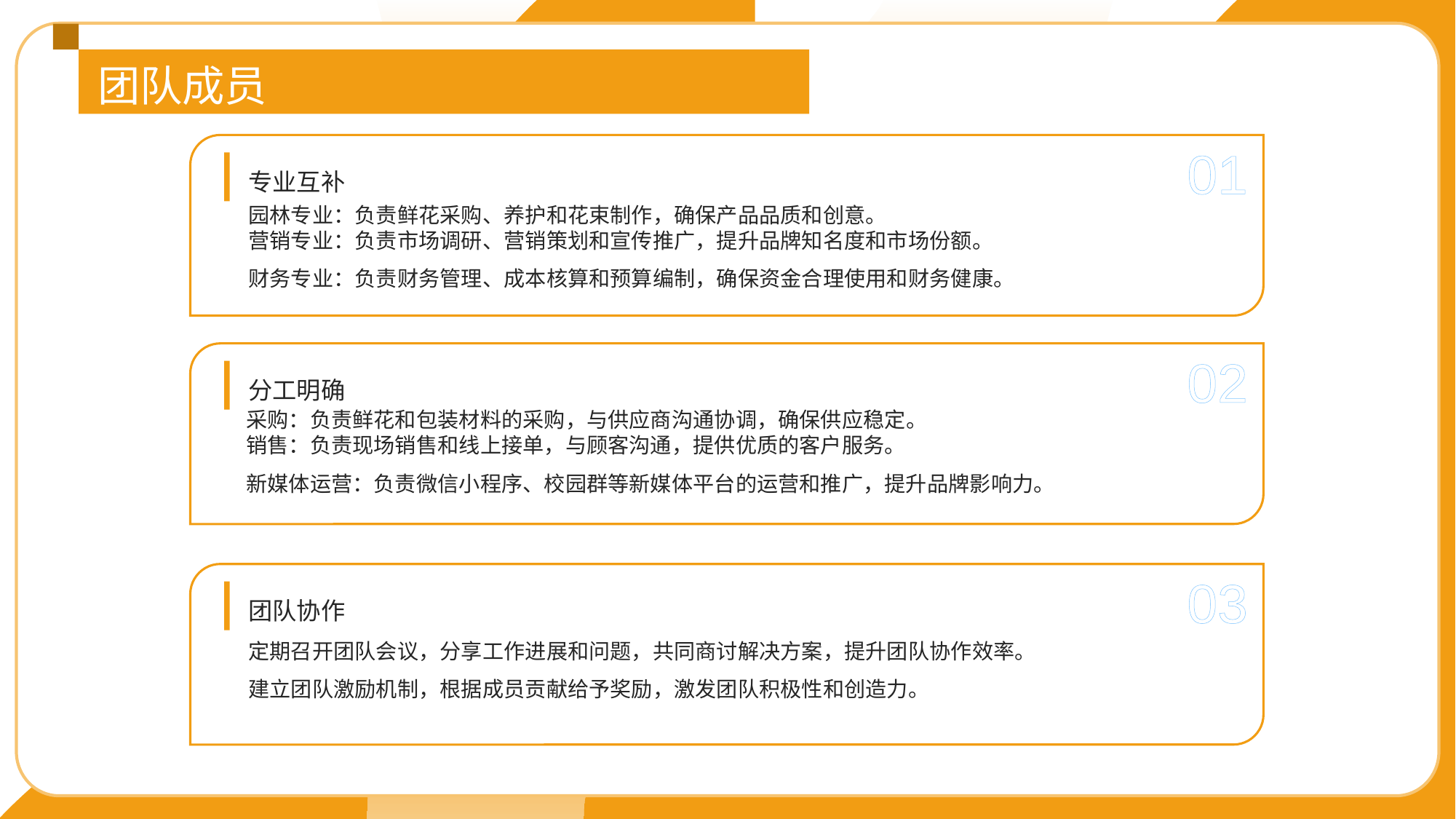

团队成员

01
专业互补

园林专业：负责鲜花采购、养护和花束制作，确保产品品质和创意。
营销专业：负责市场调研、营销策划和宣传推广，提升品牌知名度和市场份额。
财务专业：负责财务管理、成本核算和预算编制，确保资金合理使用和财务健康。

02
分工明确

采购：负责鲜花和包装材料的采购，与供应商沟通协调，确保供应稳定。
销售：负责现场销售和线上接单，与顾客沟通，提供优质的客户服务。
新媒体运营：负责微信小程序、校园群等新媒体平台的运营和推广，提升品牌影响力。

03
团队协作

定期召开团队会议，分享工作进展和问题，共同商讨解决方案，提升团队协作效率。
建立团队激励机制，根据成员贡献给予奖励，激发团队积极性和创造力。